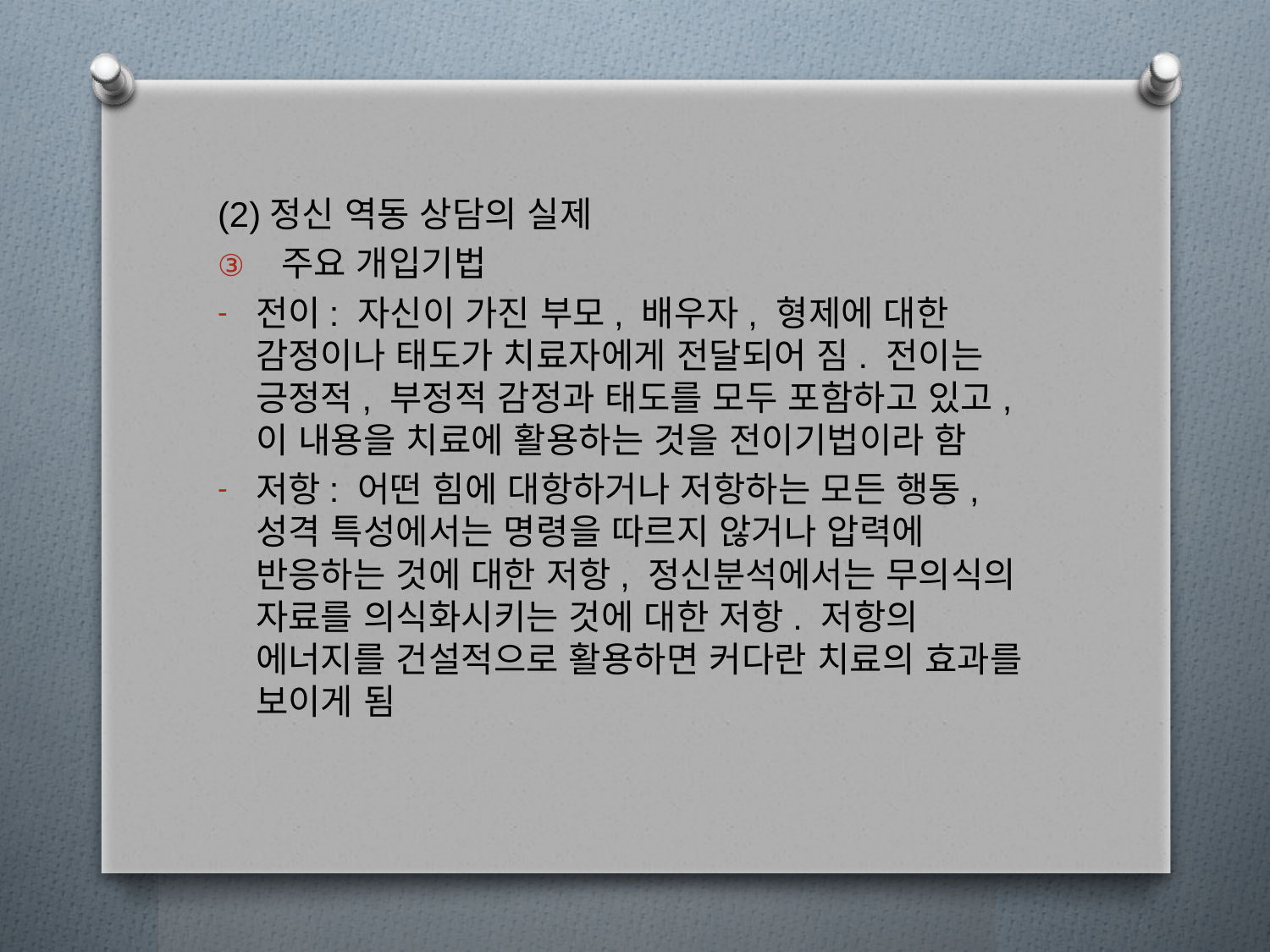

(2)정신 역동 상담의 실제
주요 개입기법
전이: 자신이 가진 부모, 배우자, 형제에 대한 감정이나 태도가 치료자에게 전달되어 짐. 전이는 긍정적, 부정적 감정과 태도를 모두 포함하고 있고, 이 내용을 치료에 활용하는 것을 전이기법이라 함
저항: 어떤 힘에 대항하거나 저항하는 모든 행동, 성격 특성에서는 명령을 따르지 않거나 압력에 반응하는 것에 대한 저항, 정신분석에서는 무의식의 자료를 의식화시키는 것에 대한 저항. 저항의 에너지를 건설적으로 활용하면 커다란 치료의 효과를 보이게 됨